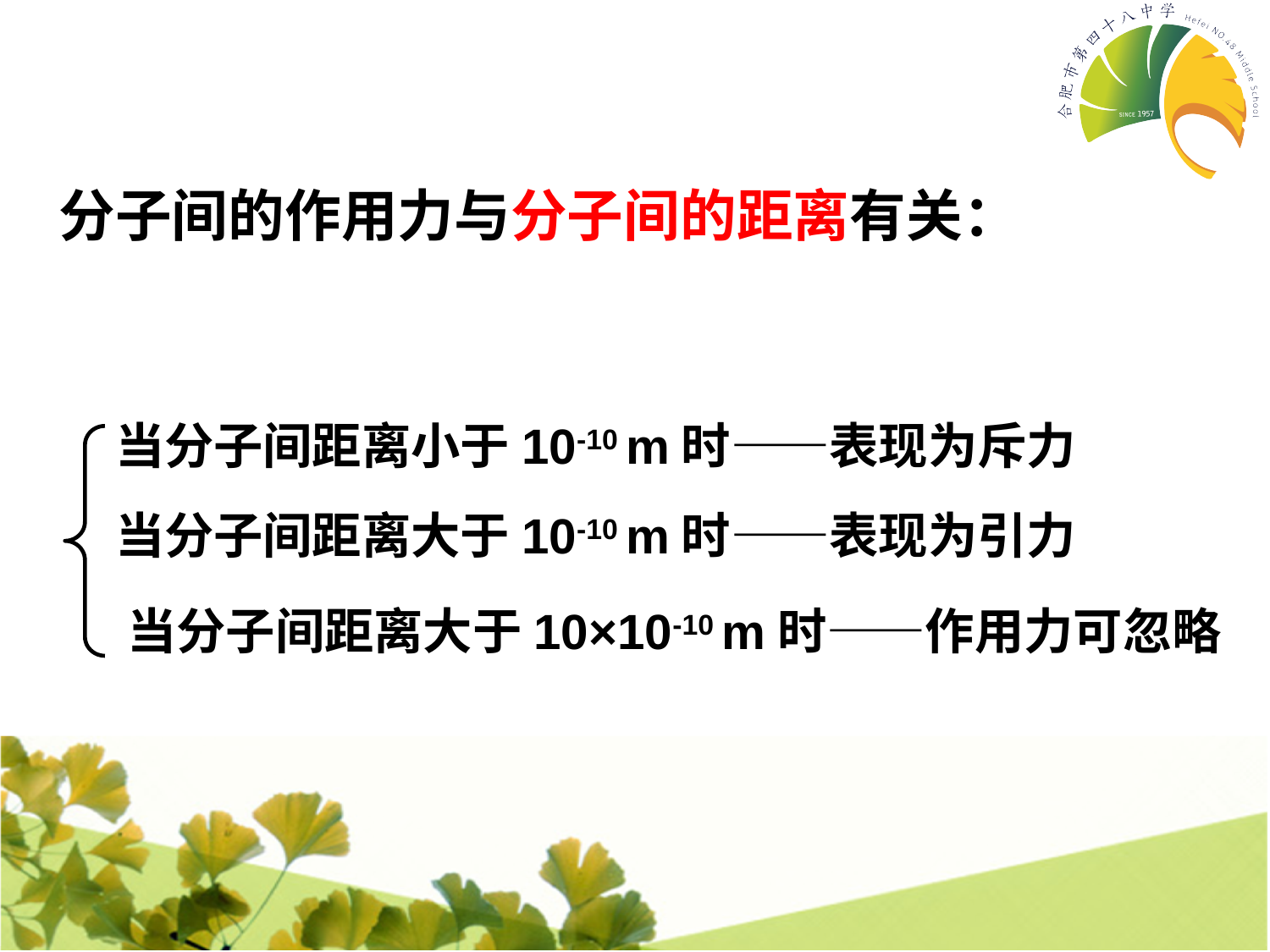

分子间的作用力与分子间的距离有关：
当分子间距离小于10-10 m时——表现为斥力

当分子间距离大于10-10 m时——表现为引力
当分子间距离大于10×10-10 m时——作用力可忽略